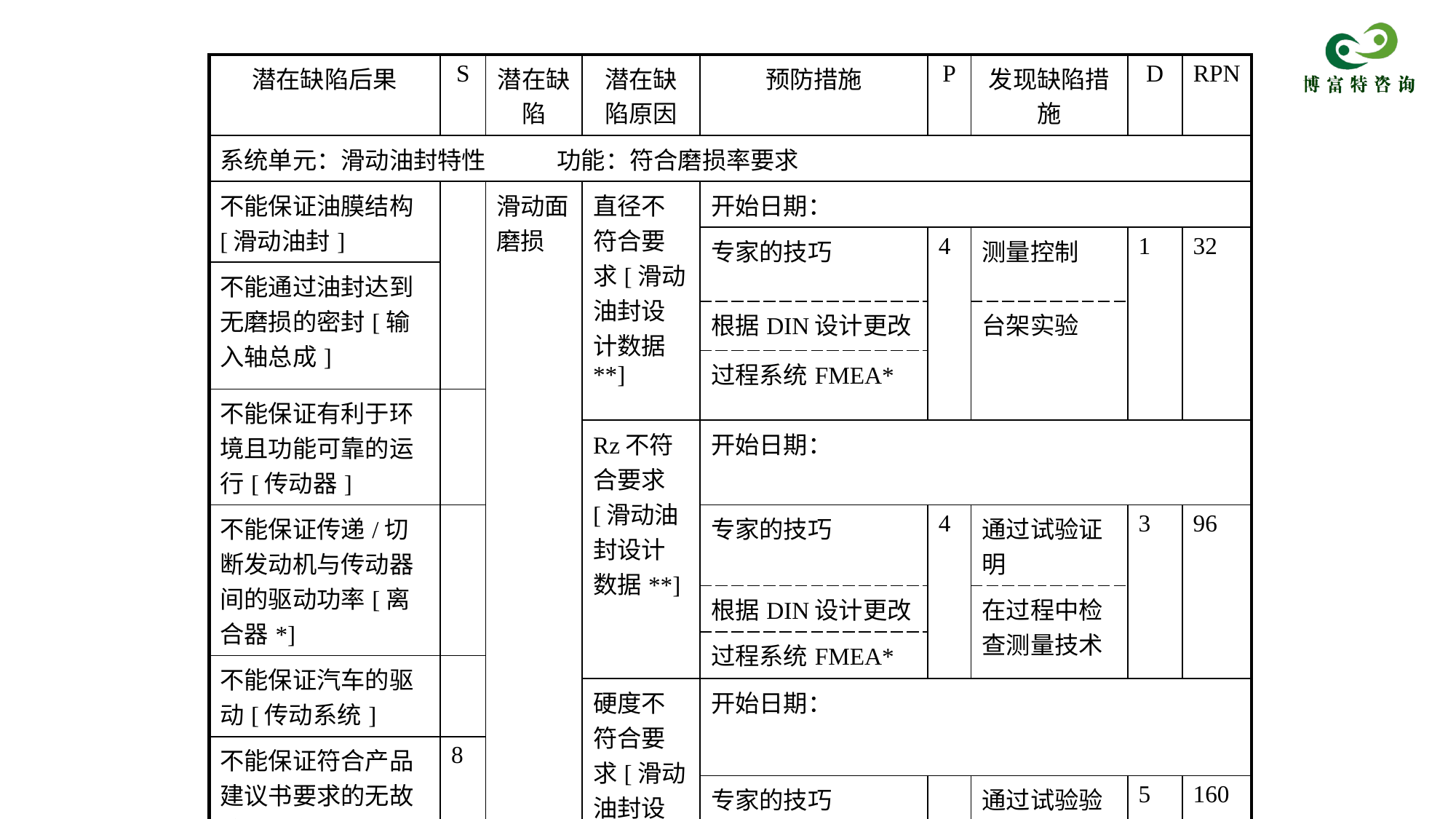

| 潜在缺陷后果 | S | 潜在缺陷 | 潜在缺陷原因 | 预防措施 | P | 发现缺陷措施 | D | RPN |
| --- | --- | --- | --- | --- | --- | --- | --- | --- |
| 系统单元：滑动油封特性 功能：符合磨损率要求 |  |  |  |  |  |  |  |  |
| 不能保证油膜结构[滑动油封] |  | 滑动面磨损 | 直径不符合要求[滑动油封设计数据\*\*] | 开始日期： |  |  |  |  |
|  |  |  |  | 专家的技巧 | 4 | 测量控制 | 1 | 32 |
| 不能通过油封达到无磨损的密封[输入轴总成] |  |  |  |  |  |  |  |  |
|  |  |  |  | 根据DIN设计更改 |  | 台架实验 |  |  |
|  |  |  |  | 过程系统FMEA\* |  |  |  |  |
| 不能保证有利于环境且功能可靠的运行[传动器] |  |  |  |  |  |  |  |  |
|  |  |  | Rz不符合要求[滑动油封设计数据\*\*] | 开始日期： |  |  |  |  |
| 不能保证传递/切断发动机与传动器间的驱动功率[离合器\*] |  |  |  | 专家的技巧 | 4 | 通过试验证明 | 3 | 96 |
|  |  |  |  | 根据DIN设计更改 |  | 在过程中检查测量技术 |  |  |
|  |  |  |  | 过程系统FMEA\* |  |  |  |  |
| 不能保证汽车的驱动[传动系统] |  |  |  |  |  |  |  |  |
|  |  |  | 硬度不符合要求[滑动油封设计数据\*\*] | 开始日期： |  |  |  |  |
| 不能保证符合产品建议书要求的无故障/经济行驶[汽车] | 8 |  |  |  |  |  |  |  |
|  |  |  |  | 专家的技巧 |  | 通过试验验证 | 5 | 160 |
|  |  |  |  | 根据DIN设计更改 |  |  |  |  |
|  |  |  |  | 过程系统FMEA\* |  |  |  |  |